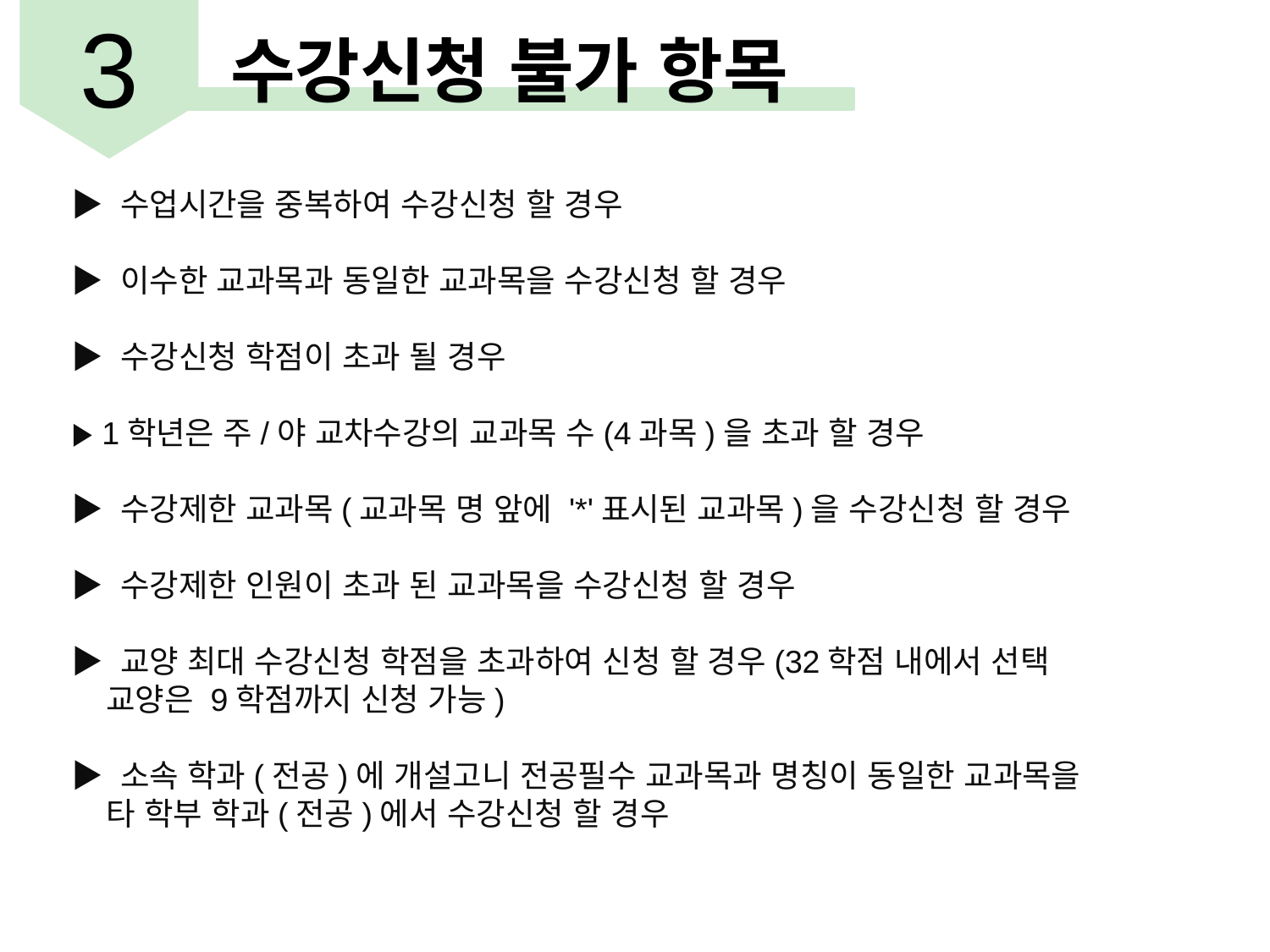

3
수강신청 불가 항목

▶ 수업시간을 중복하여 수강신청 할 경우

▶ 이수한 교과목과 동일한 교과목을 수강신청 할 경우

▶ 수강신청 학점이 초과 될 경우

▶ 1학년은 주/야 교차수강의 교과목 수(4과목)을 초과 할 경우

▶ 수강제한 교과목(교과목 명 앞에 '*'표시된 교과목)을 수강신청 할 경우

▶ 수강제한 인원이 초과 된 교과목을 수강신청 할 경우

▶ 교양 최대 수강신청 학점을 초과하여 신청 할 경우(32학점 내에서 선택
   교양은 9학점까지 신청 가능)

▶ 소속 학과(전공)에 개설고니 전공필수 교과목과 명칭이 동일한 교과목을
   타 학부 학과(전공)에서 수강신청 할 경우